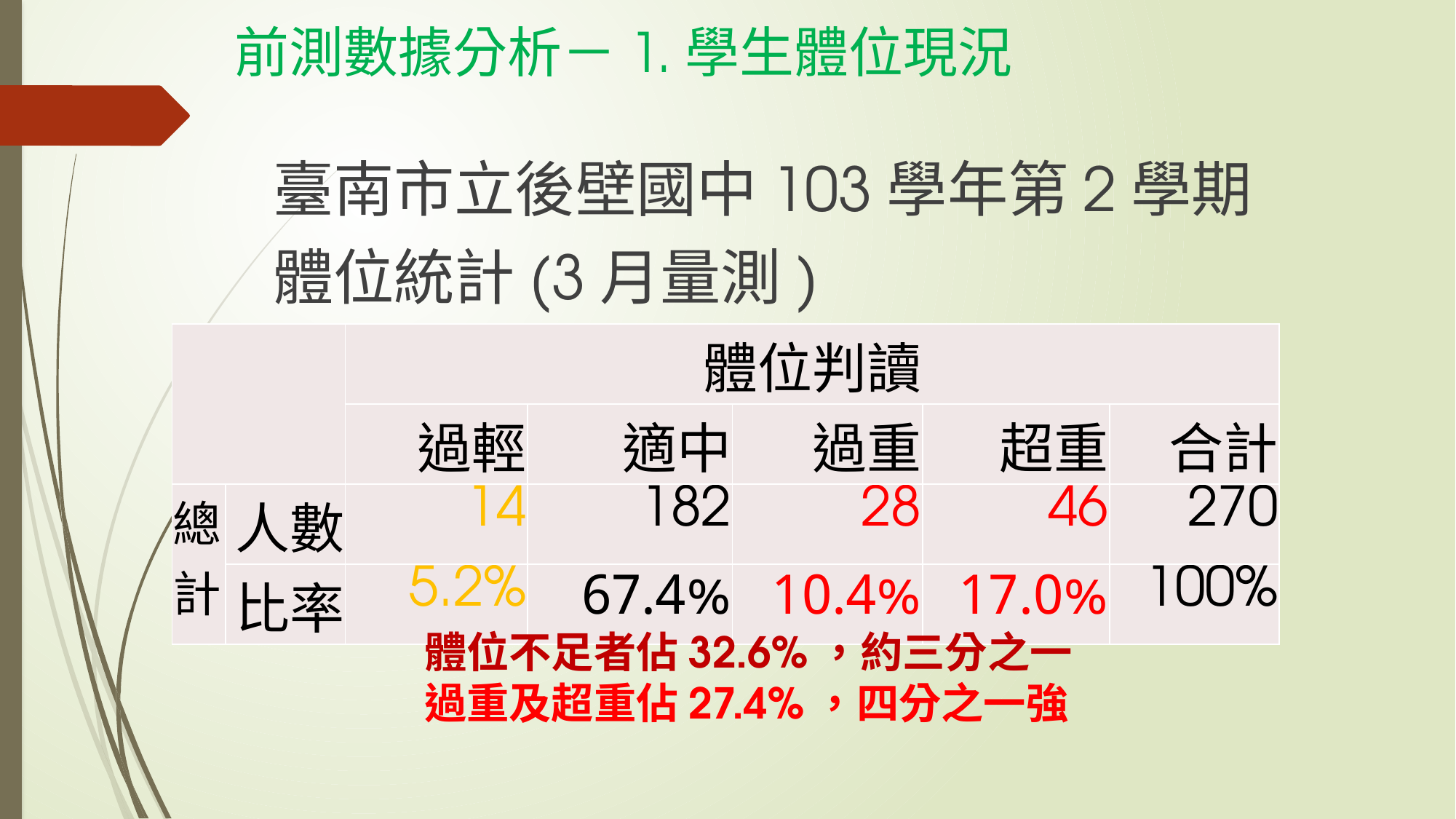

# 前測數據分析－1.學生體位現況
臺南市立後壁國中103學年第2學期
體位統計(3月量測)

|  |  | 體位判讀 |  |  |  |  |
| --- | --- | --- | --- | --- | --- | --- |
|  |  | 過輕 | 適中 | 過重 | 超重 | 合計 |
| 總計 | 人數 | 14 | 182 | 28 | 46 | 270 |
|  | 比率 | 5.2% | 67.4% | 10.4% | 17.0% | 100% |
體位不足者佔32.6%，約三分之一
過重及超重佔27.4%，四分之一強